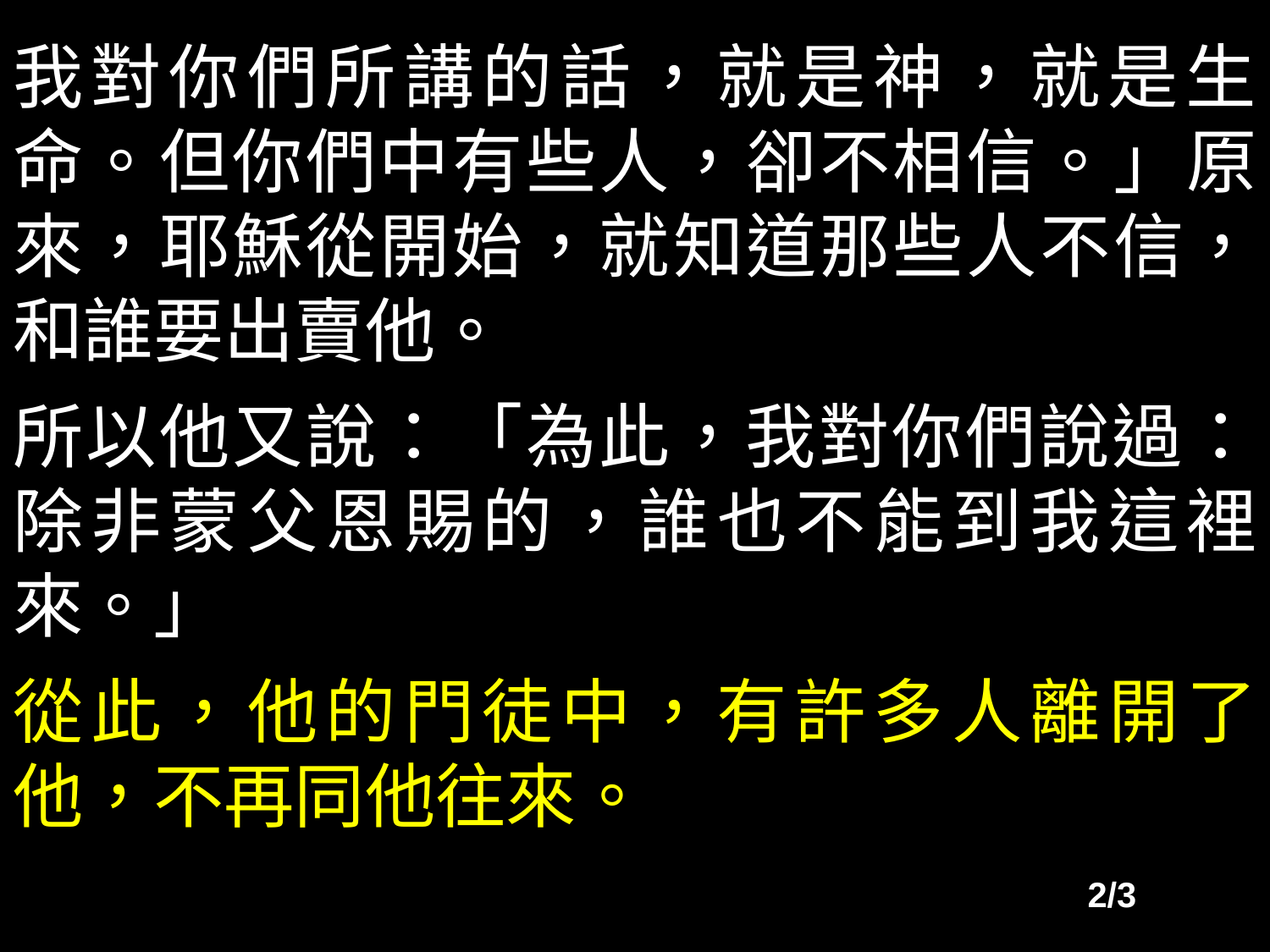

我對你們所講的話，就是神，就是生命。但你們中有些人，卻不相信。」原來，耶穌從開始，就知道那些人不信，和誰要出賣他。
所以他又說：「為此，我對你們說過：除非蒙父恩賜的，誰也不能到我這裡來。」
從此，他的門徒中，有許多人離開了他，不再同他往來。

2/3